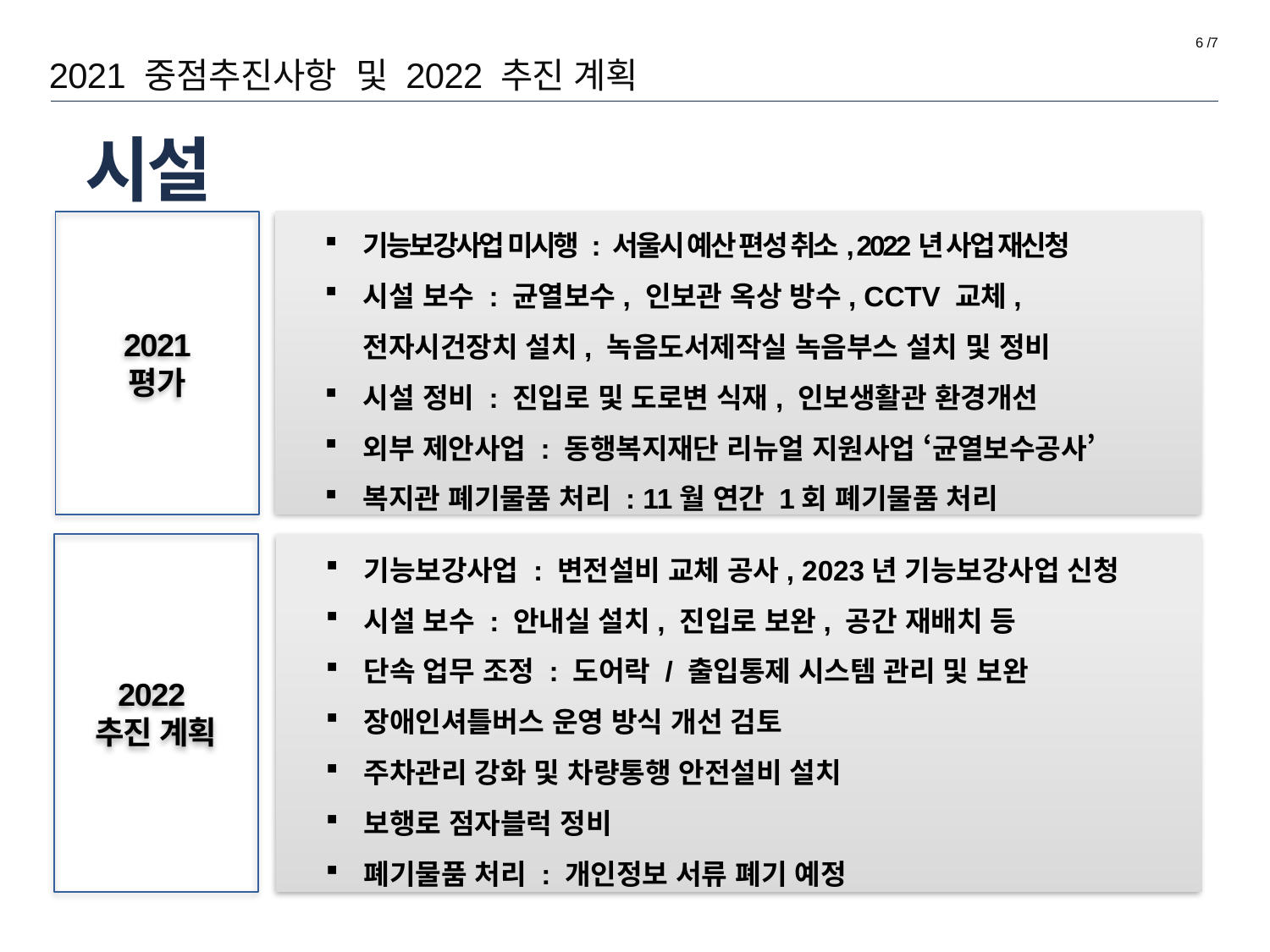

6 /7
2021 중점추진사항  및 2022 추진 계획
# 시설
기능보강사업 미시행 : 서울시 예산 편성 취소, 2022년 사업 재신청
시설 보수 : 균열보수, 인보관 옥상 방수, CCTV 교체, 전자시건장치 설치, 녹음도서제작실 녹음부스 설치 및 정비
시설 정비 : 진입로 및 도로변 식재, 인보생활관 환경개선
외부 제안사업 : 동행복지재단 리뉴얼 지원사업 ‘균열보수공사’
복지관 폐기물품 처리 : 11월 연간 1회 폐기물품 처리
2021
평가
2022
추진 계획
기능보강사업 : 변전설비 교체 공사, 2023년 기능보강사업 신청
시설 보수 : 안내실 설치, 진입로 보완, 공간 재배치 등
단속 업무 조정 : 도어락 / 출입통제 시스템 관리 및 보완
장애인셔틀버스 운영 방식 개선 검토
주차관리 강화 및 차량통행 안전설비 설치
보행로 점자블럭 정비
폐기물품 처리 : 개인정보 서류 폐기 예정